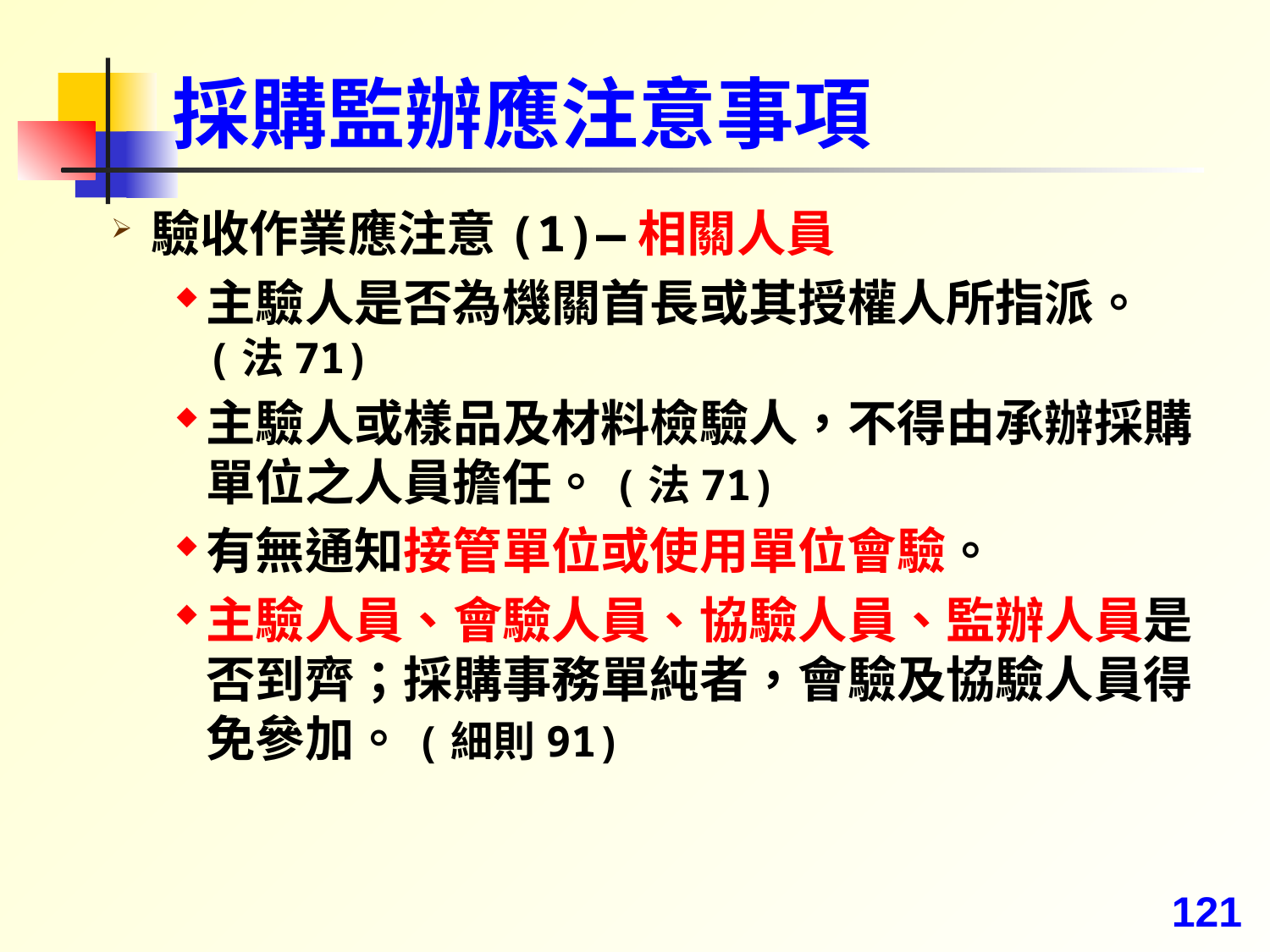

# 採購監辦應注意事項
驗收作業應注意(1)—相關人員
主驗人是否為機關首長或其授權人所指派。(法71)
主驗人或樣品及材料檢驗人，不得由承辦採購單位之人員擔任。(法71)
有無通知接管單位或使用單位會驗。
主驗人員、會驗人員、協驗人員、監辦人員是否到齊；採購事務單純者，會驗及協驗人員得免參加。(細則91)
121